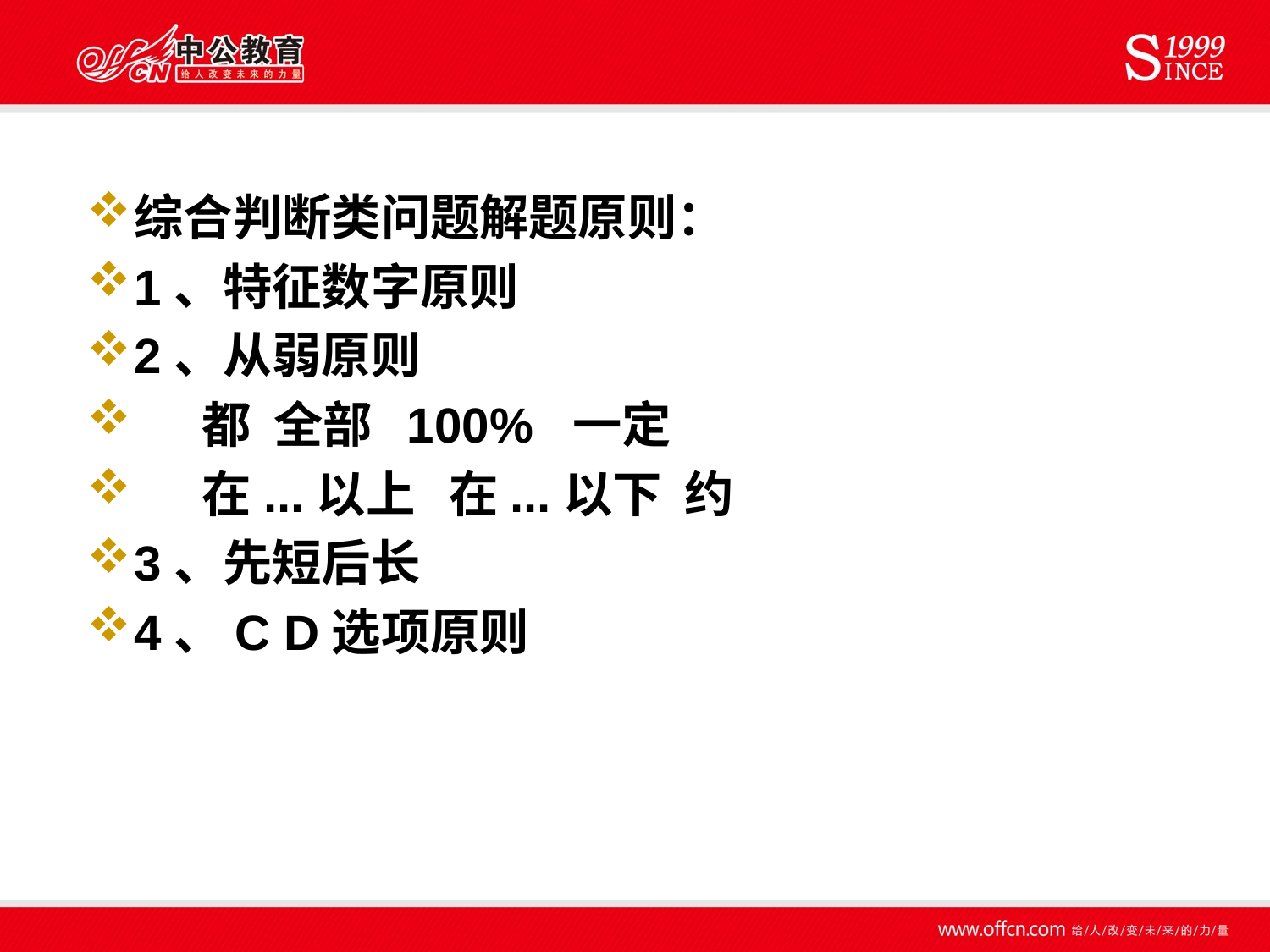

#
综合判断类问题解题原则：
1、特征数字原则
2、从弱原则
     都  全部  100%  一定
     在...以上   在...以下  约
3、先短后长
4、C D选项原则